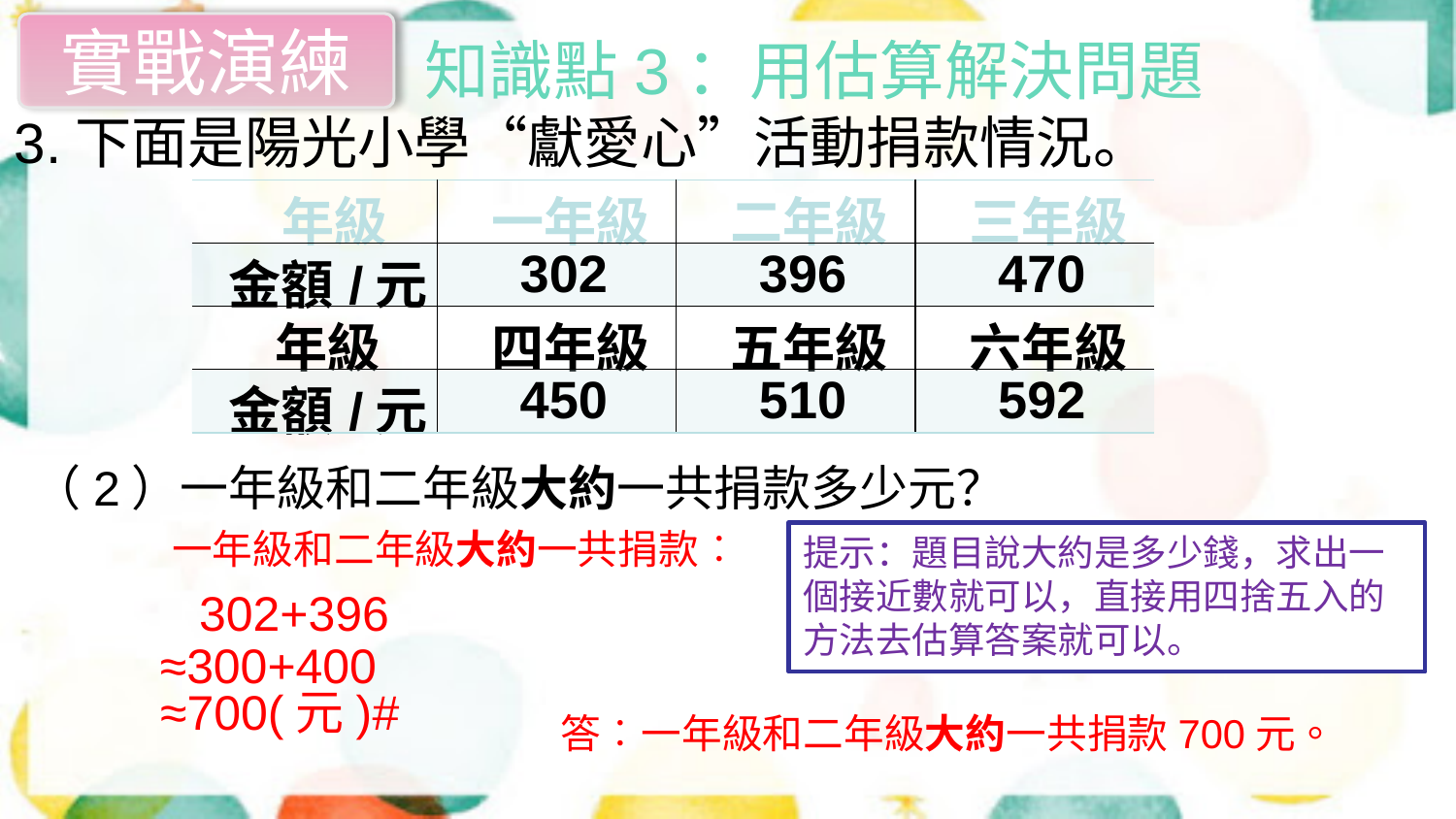

知識點3：用估算解決問題
實戰演練
3.下面是陽光小學“獻愛心”活動捐款情況。
| 年級 | 一年級 | 二年級 | 三年級 |
| --- | --- | --- | --- |
| 金額/元 | 302 | 396 | 470 |
| 年級 | 四年級 | 五年級 | 六年級 |
| 金額/元 | 450 | 510 | 592 |
（2）一年級和二年級大約一共捐款多少元？
一年級和二年級大約一共捐款︰
提示：題目說大約是多少錢，求出一個接近數就可以，直接用四捨五入的方法去估算答案就可以。
  302+396
≈300+400
≈700(元)#
答︰一年級和二年級大約一共捐款700元。